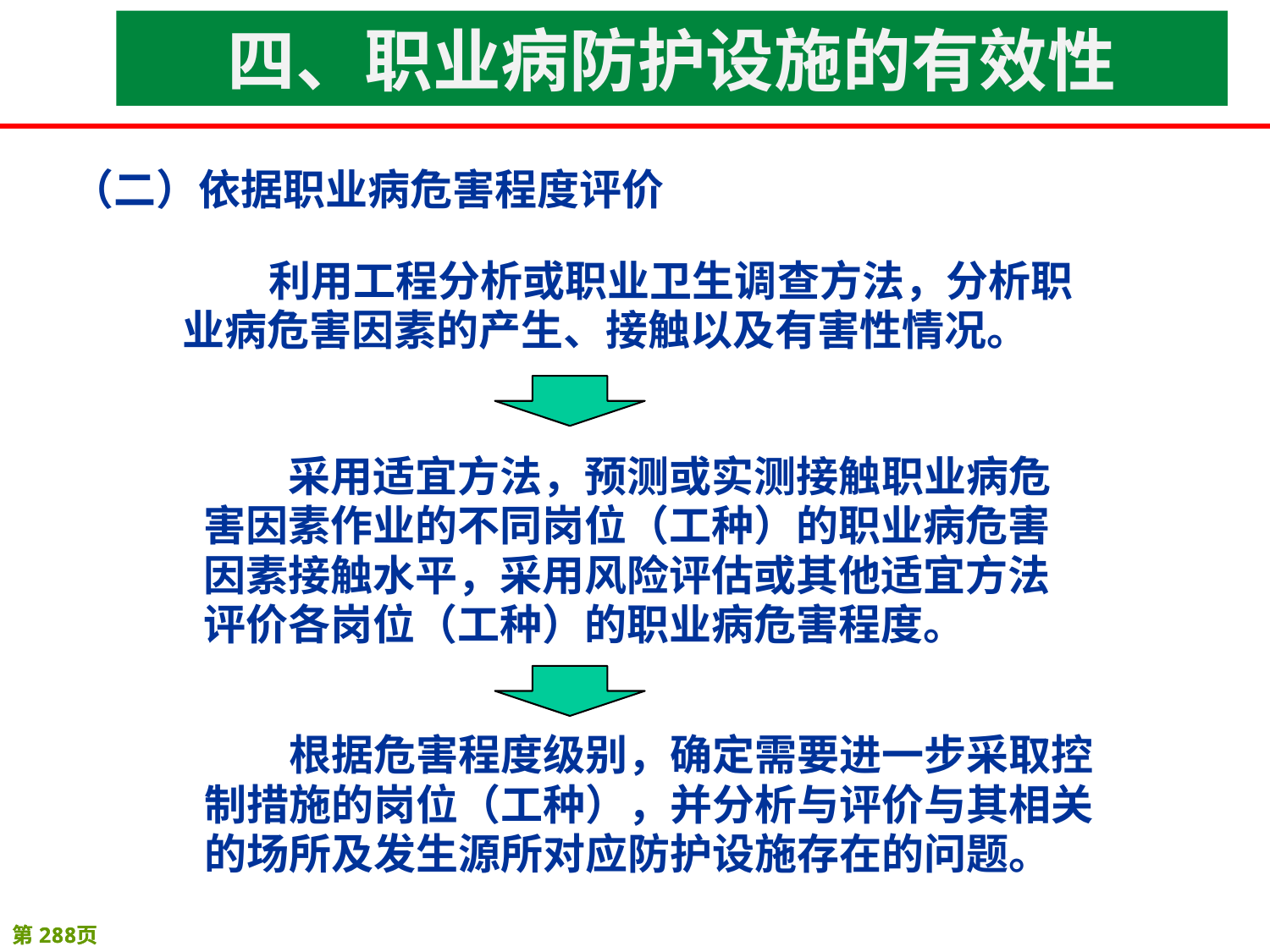

四、职业病防护设施的有效性

（二）依据职业病危害程度评价
	利用工程分析或职业卫生调查方法，分析职
业病危害因素的产生、接触以及有害性情况。

	采用适宜方法，预测或实测接触职业病危
害因素作业的不同岗位（工种）的职业病危害
因素接触水平，采用风险评估或其他适宜方法
评价各岗位（工种）的职业病危害程度。

	根据危害程度级别，确定需要进一步采取控
制措施的岗位（工种），并分析与评价与其相关
的场所及发生源所对应防护设施存在的问题。